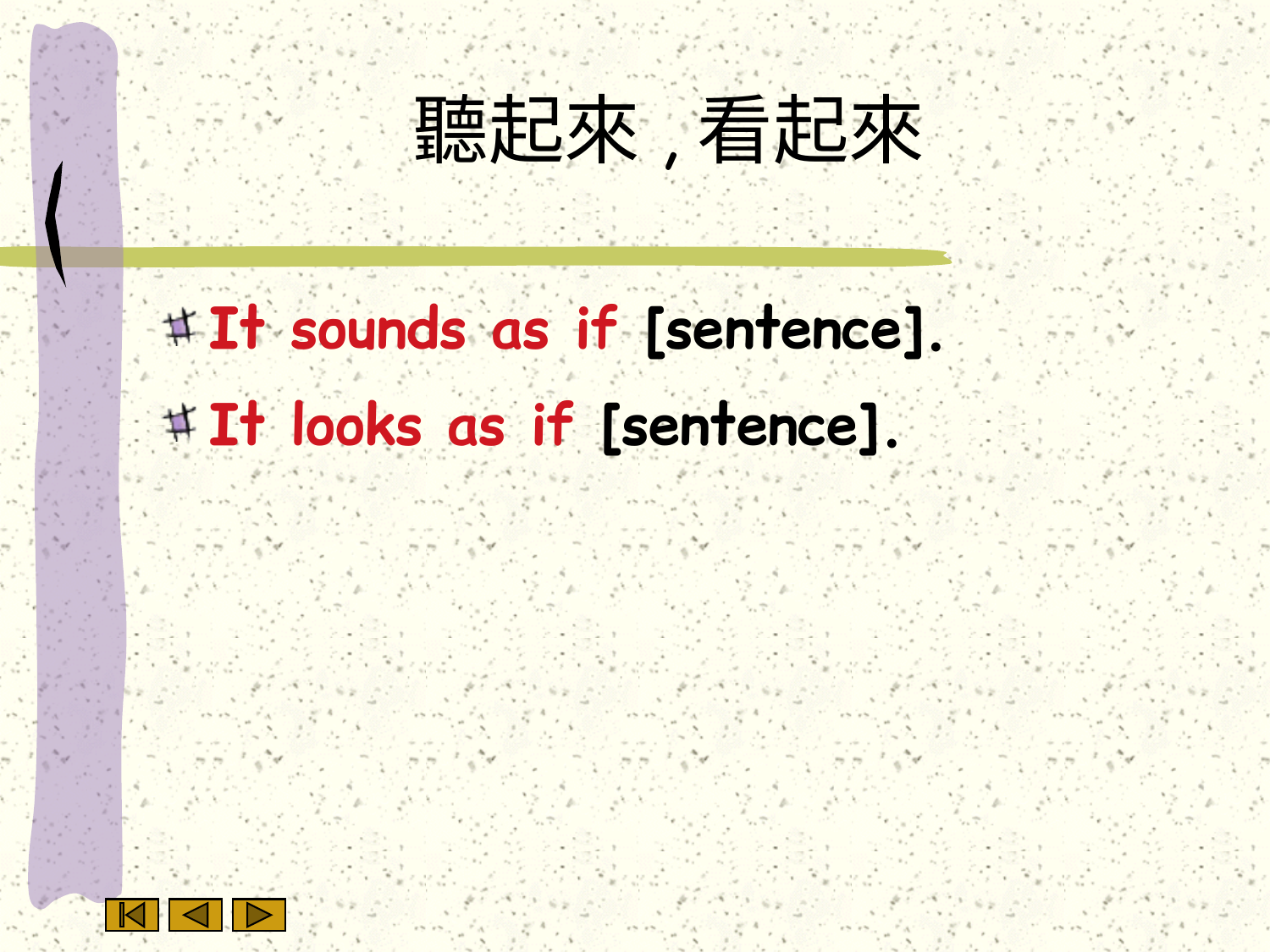

# 聽起來,看起來
It sounds as if [sentence].
It looks as if [sentence].